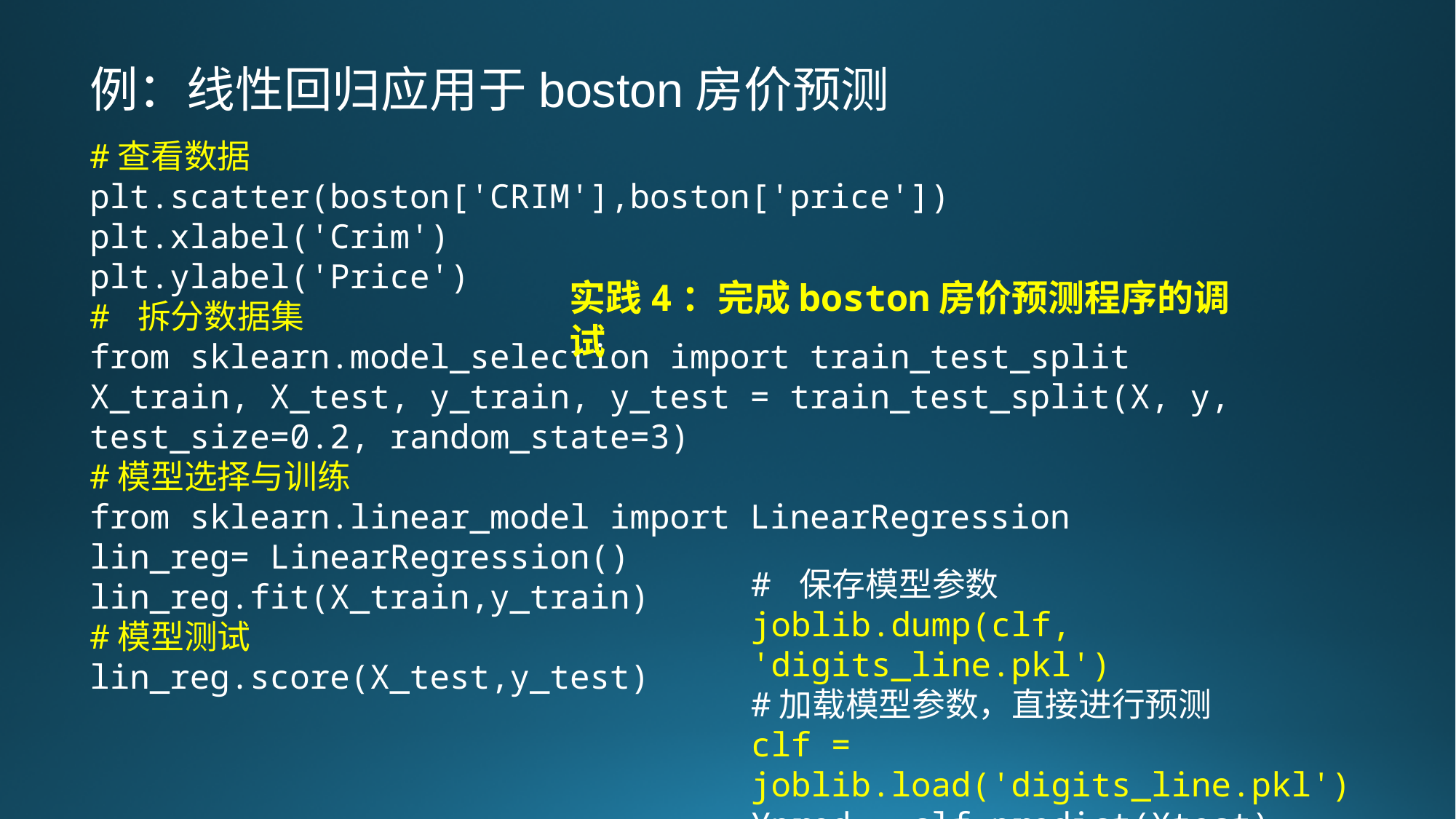

例：线性回归应用于boston房价预测
#查看数据
plt.scatter(boston['CRIM'],boston['price'])
plt.xlabel('Crim')
plt.ylabel('Price')
# 拆分数据集
from sklearn.model_selection import train_test_split
X_train, X_test, y_train, y_test = train_test_split(X, y, test_size=0.2, random_state=3)
#模型选择与训练
from sklearn.linear_model import LinearRegression
lin_reg= LinearRegression()
lin_reg.fit(X_train,y_train)
#模型测试
lin_reg.score(X_test,y_test)
实践4：完成boston房价预测程序的调试
# 保存模型参数
joblib.dump(clf, 'digits_line.pkl')
#加载模型参数，直接进行预测
clf = joblib.load('digits_line.pkl')
Ypred = clf.predict(Xtest)
clf.score(Ytest, Ypred)